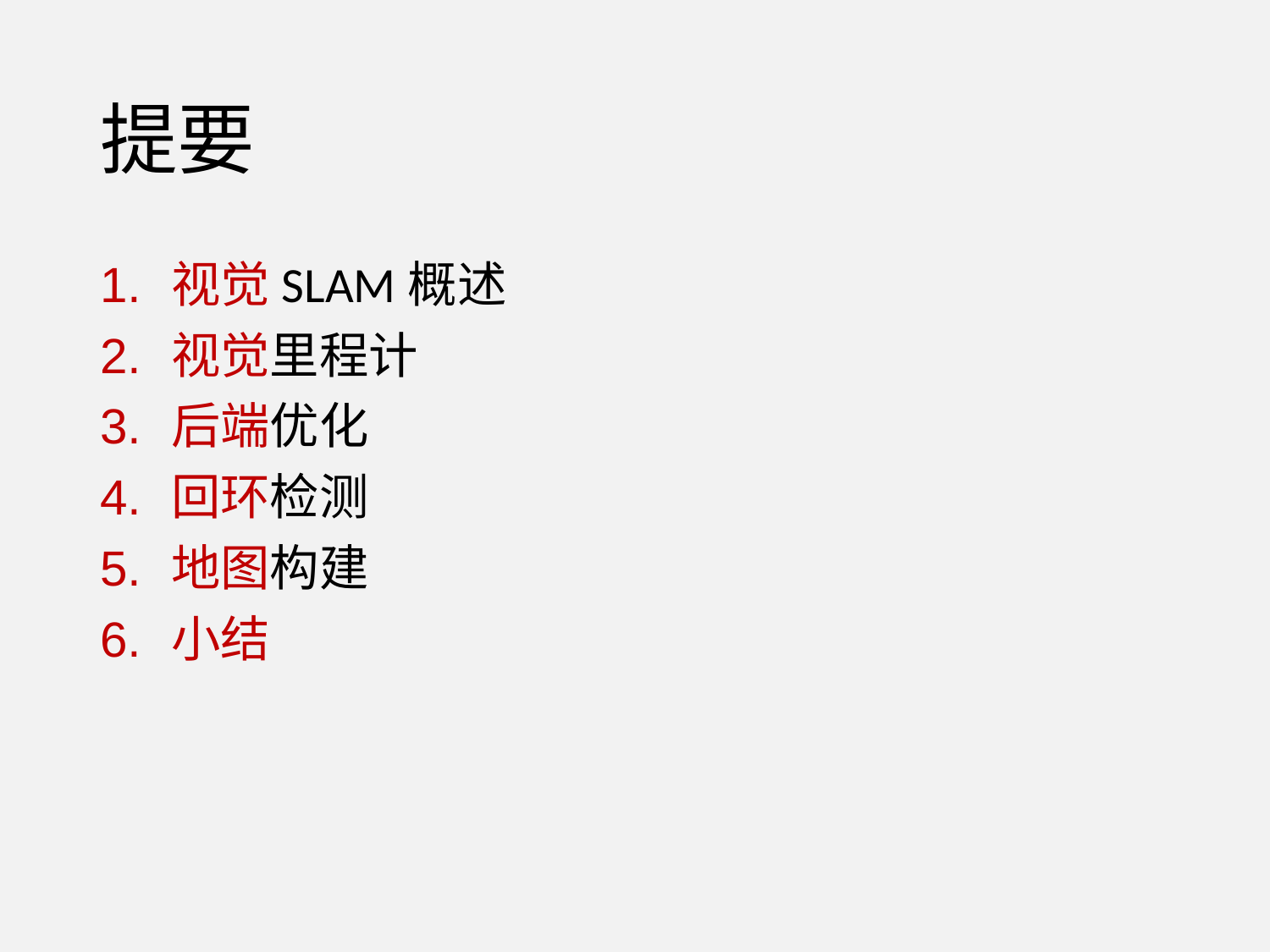

# 提要
视觉SLAM概述
视觉里程计
后端优化
回环检测
地图构建
小结